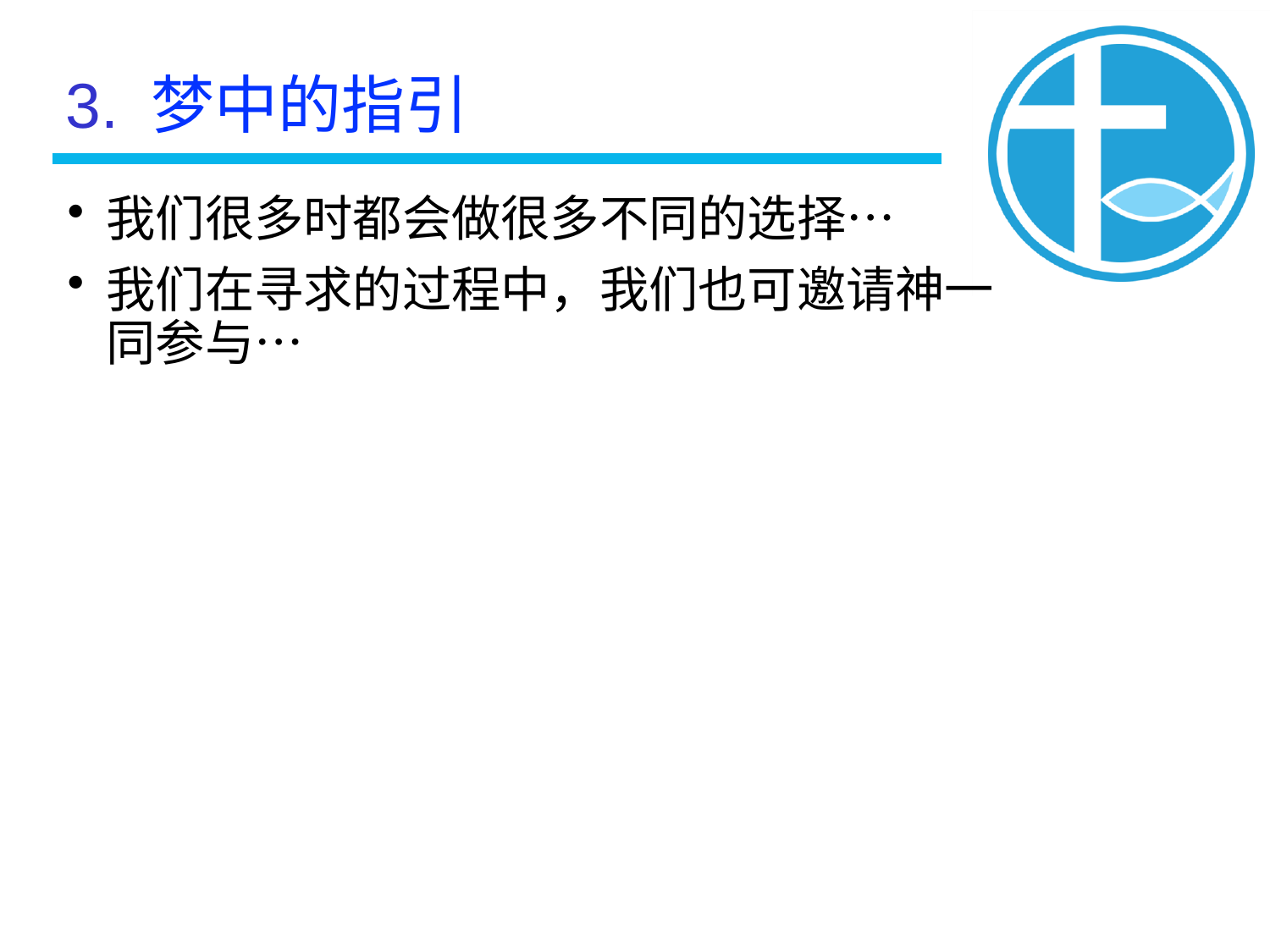

3. 梦中的指引
我们很多时都会做很多不同的选择⋯
我们在寻求的过程中，我们也可邀请神一同参与⋯